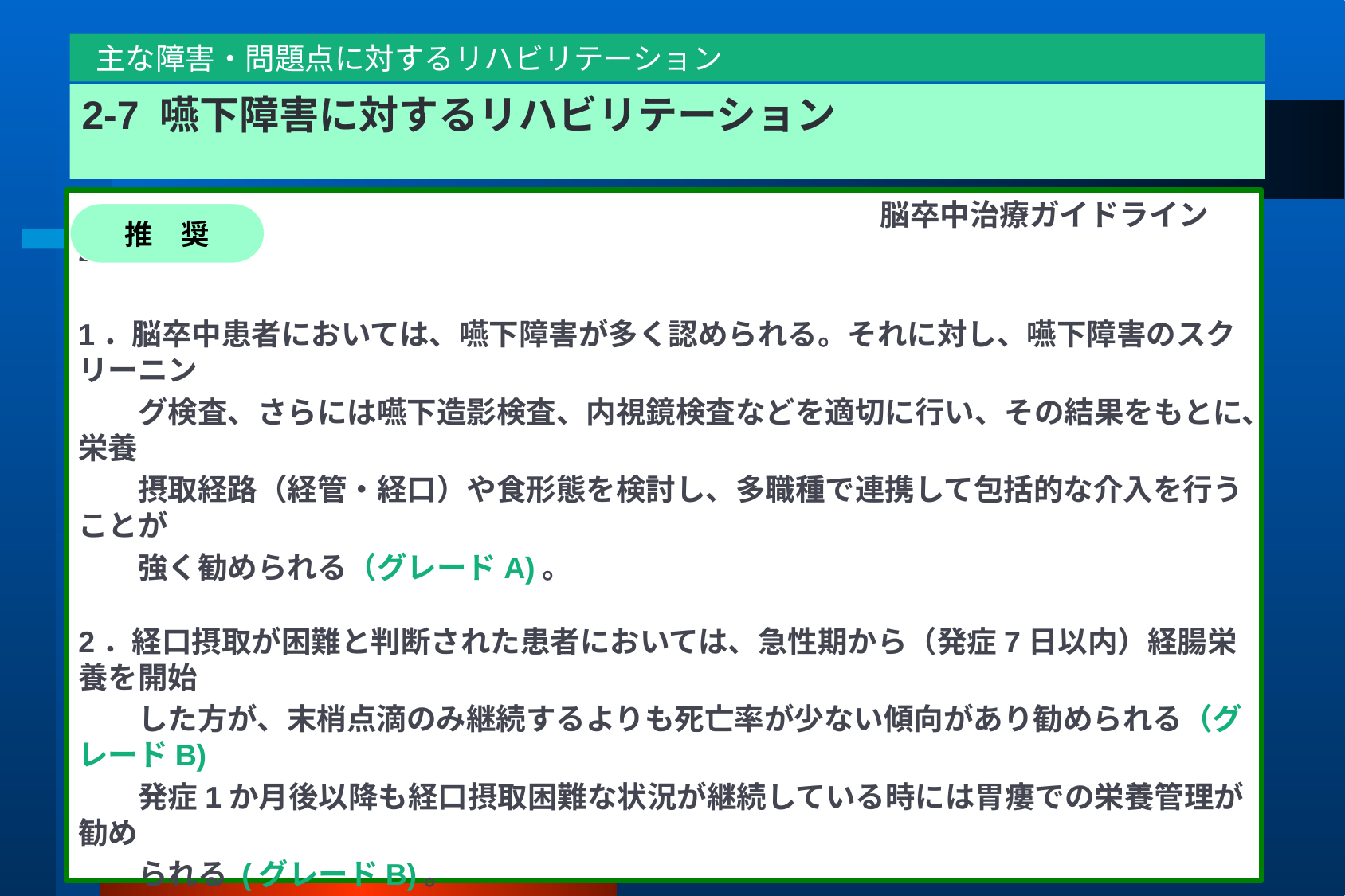

主な障害・問題点に対するリハビリテーション
2-7 嚥下障害に対するリハビリテーション

					　　　                 脳卒中治療ガイドライン2015

1．脳卒中患者においては、嚥下障害が多く認められる。それに対し、嚥下障害のスクリーニン
　　グ検査、さらには嚥下造影検査、内視鏡検査などを適切に行い、その結果をもとに、栄養
　　摂取経路（経管・経口）や食形態を検討し、多職種で連携して包括的な介入を行うことが
　　強く勧められる（グレードA)。

2．経口摂取が困難と判断された患者においては、急性期から（発症7日以内）経腸栄養を開始
　　した方が、末梢点滴のみ継続するよりも死亡率が少ない傾向があり勧められる（グレードB)
　　発症1か月後以降も経口摂取困難な状況が継続している時には胃瘻での栄養管理が勧め
　　られる (グレードB)。

3．頚部前屈や回旋、咽頭冷却刺激、メンデルゾーン手技、supreglottic swallow（息こらえ
　　嚥下）、頚部前屈体操、バルーン拡張法などの間接訓練は、検査所見や食事摂取量の
　　改善などが認められ、それぞれの症例にあわせて包括的な介入として実施することが
  　勧められる (グレードB)。
推　奨